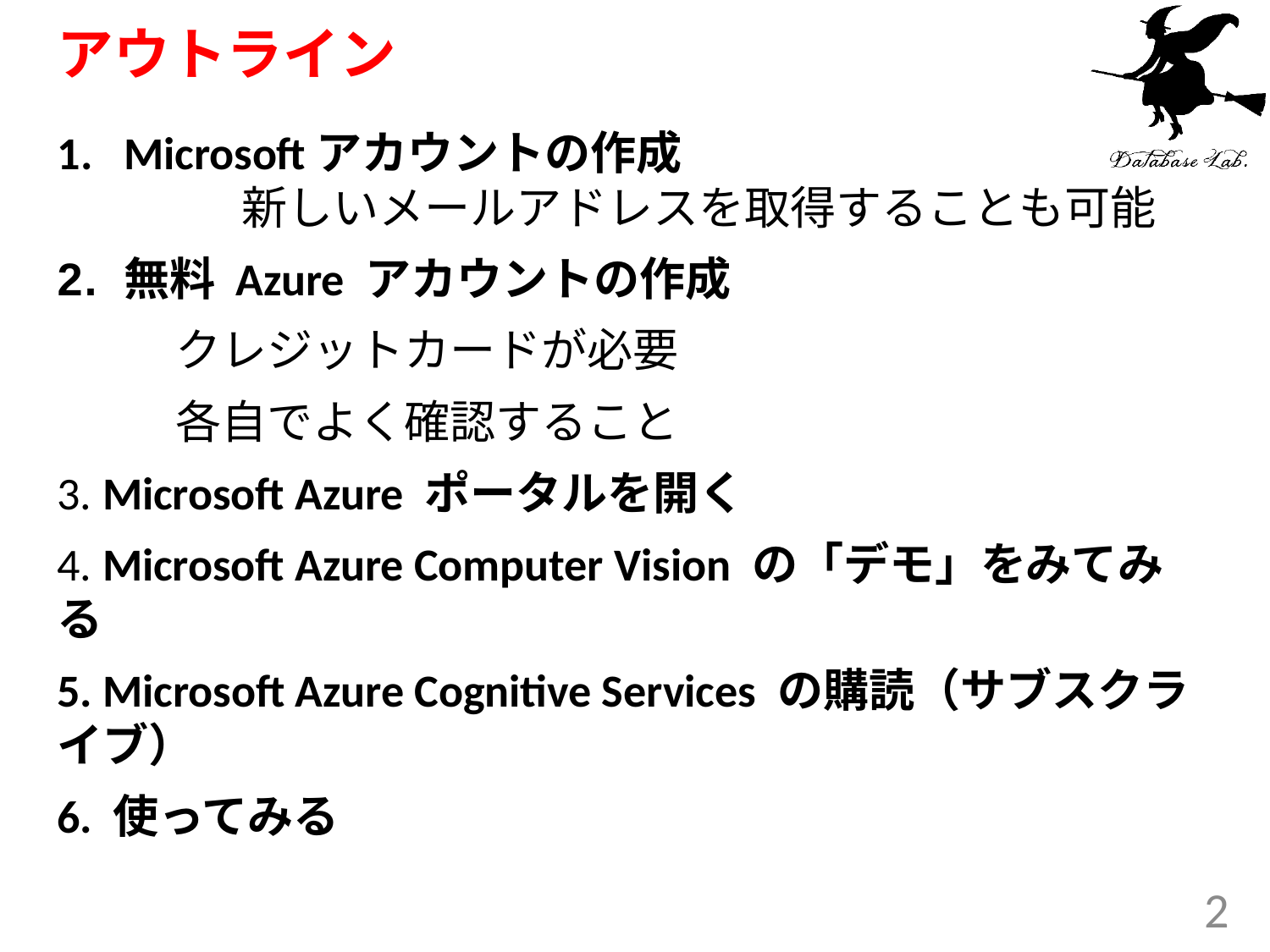

# アウトライン
Microsoftアカウントの作成
	新しいメールアドレスを取得することも可能
無料 Azure アカウントの作成
	クレジットカードが必要
	各自でよく確認すること
3. Microsoft Azure ポータルを開く
4. Microsoft Azure Computer Vision の「デモ」をみてみる
5. Microsoft Azure Cognitive Services の購読（サブスクライブ）
6. 使ってみる

2